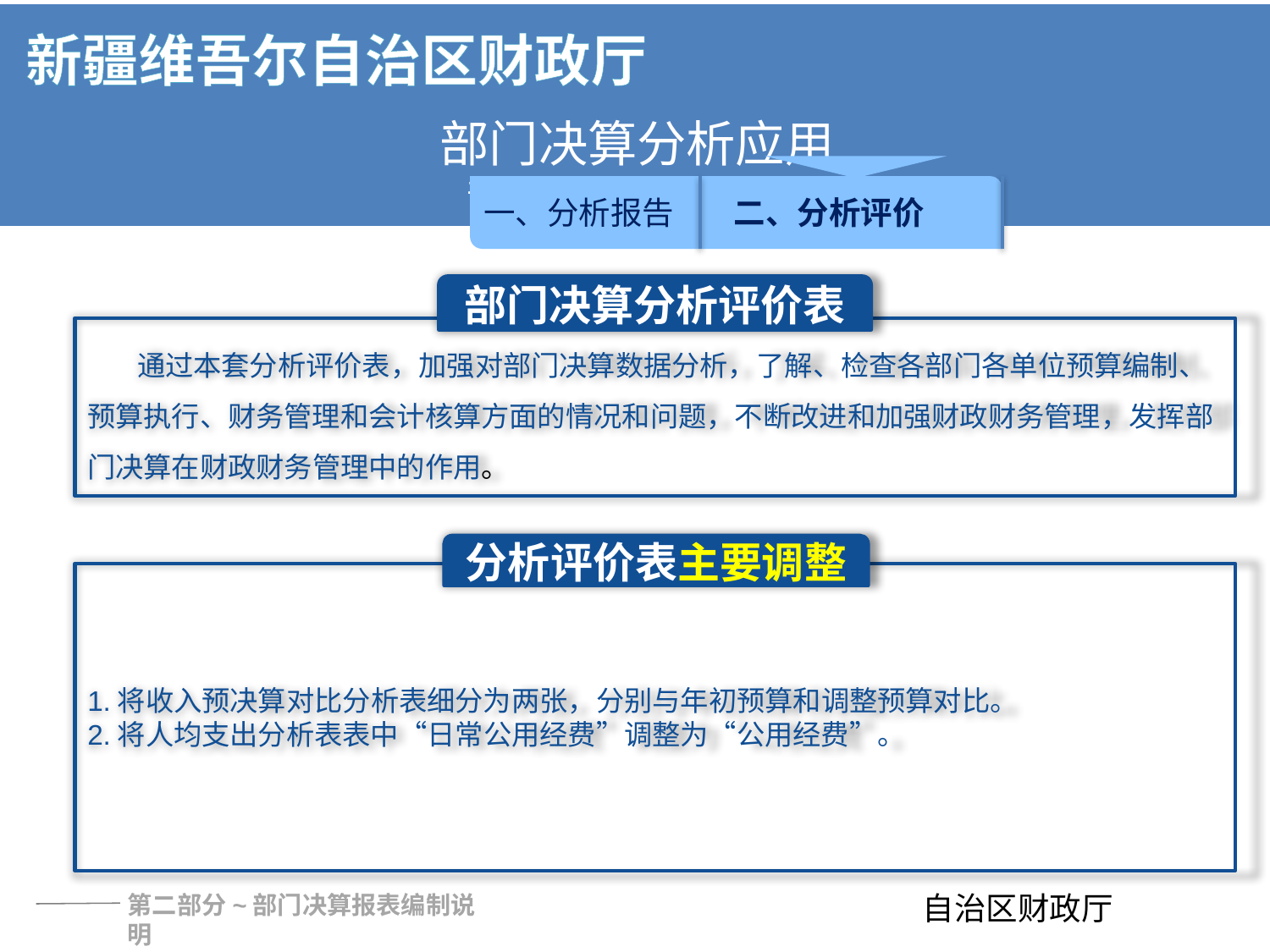

一、分析报告
二、分析评价
部门决算分析评价表
通过本套分析评价表，加强对部门决算数据分析，了解、检查各部门各单位预算编制、预算执行、财务管理和会计核算方面的情况和问题，不断改进和加强财政财务管理，发挥部门决算在财政财务管理中的作用。
分析评价表主要调整

1.将收入预决算对比分析表细分为两张，分别与年初预算和调整预算对比。
2.将人均支出分析表表中“日常公用经费”调整为“公用经费”。

135